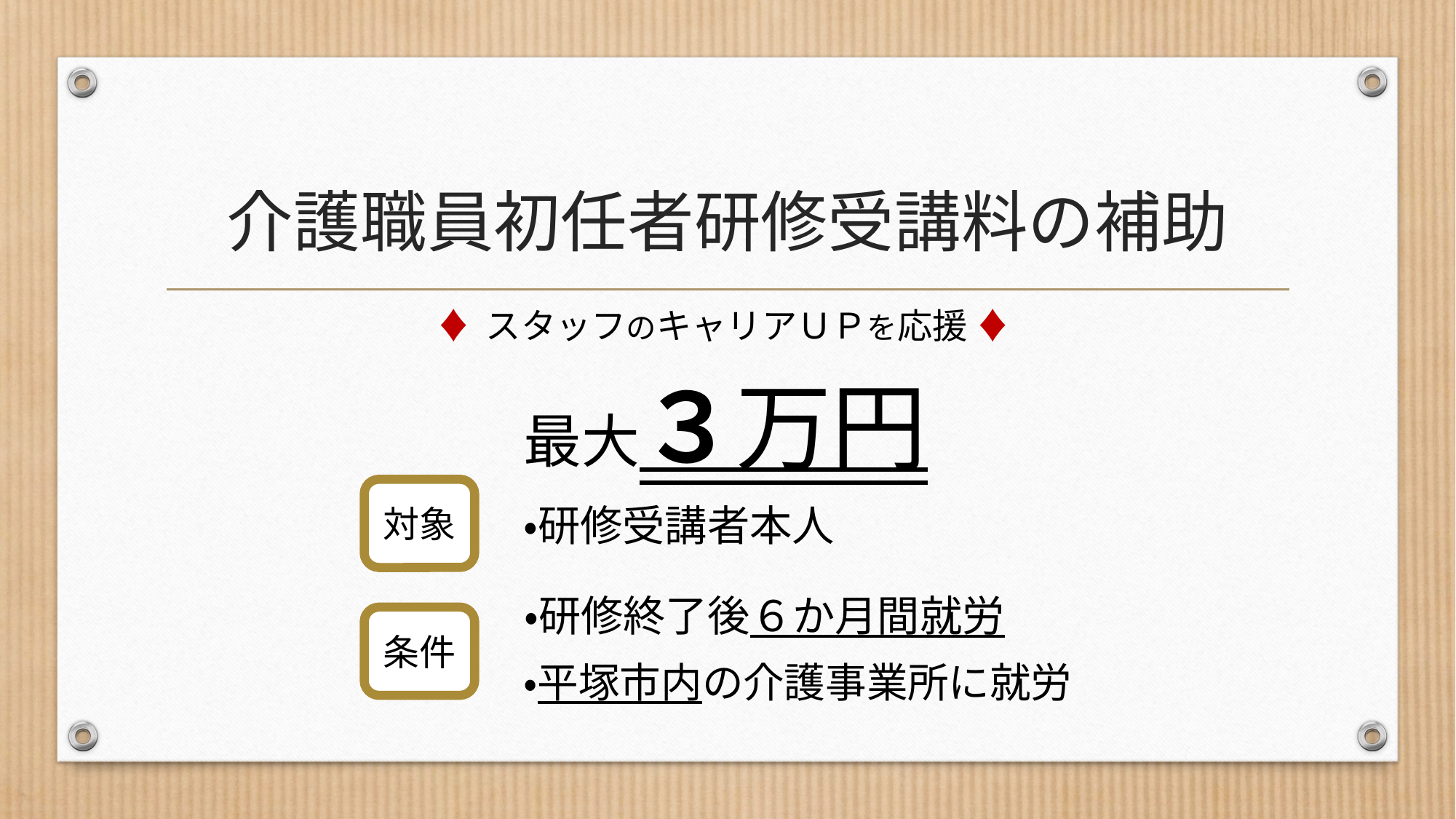

# 介護職員初任者研修受講料の補助
♦ スタッフのキャリアＵＰを応援 ♦
最大３万円
対象
・研修受講者本人
・研修終了後６か月間就労
条件
・平塚市内の介護事業所に就労